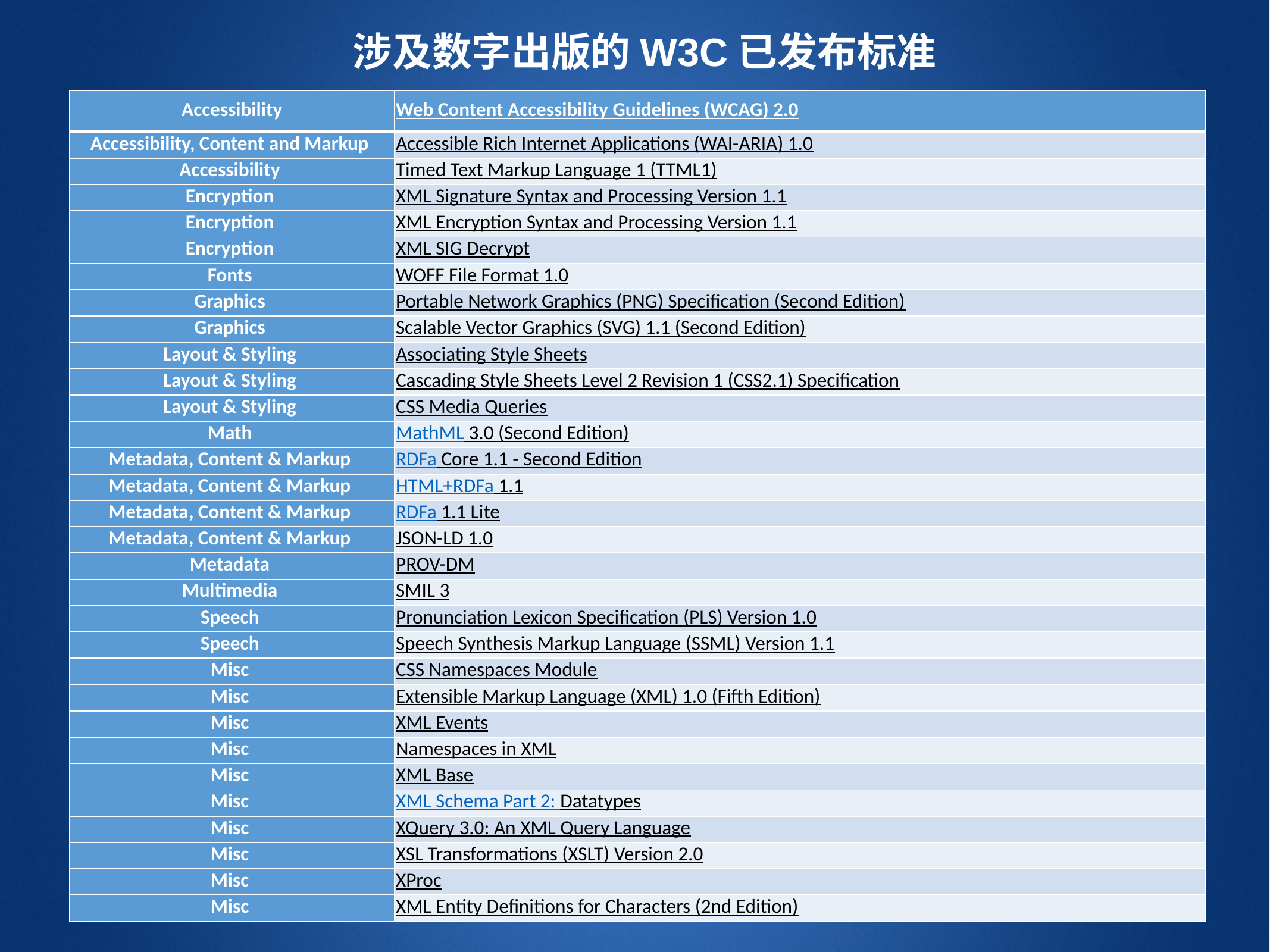

涉及数字出版的W3C已发布标准
| Accessibility | Web Content Accessibility Guidelines (WCAG) 2.0 |
| --- | --- |
| Accessibility, Content and Markup | Accessible Rich Internet Applications (WAI-ARIA) 1.0 |
| Accessibility | Timed Text Markup Language 1 (TTML1) |
| Encryption | XML Signature Syntax and Processing Version 1.1 |
| Encryption | XML Encryption Syntax and Processing Version 1.1 |
| Encryption | XML SIG Decrypt |
| Fonts | WOFF File Format 1.0 |
| Graphics | Portable Network Graphics (PNG) Specification (Second Edition) |
| Graphics | Scalable Vector Graphics (SVG) 1.1 (Second Edition) |
| Layout & Styling | Associating Style Sheets |
| Layout & Styling | Cascading Style Sheets Level 2 Revision 1 (CSS2.1) Specification |
| Layout & Styling | CSS Media Queries |
| Math | MathML 3.0 (Second Edition) |
| Metadata, Content & Markup | RDFa Core 1.1 - Second Edition |
| Metadata, Content & Markup | HTML+RDFa 1.1 |
| Metadata, Content & Markup | RDFa 1.1 Lite |
| Metadata, Content & Markup | JSON-LD 1.0 |
| Metadata | PROV-DM |
| Multimedia | SMIL 3 |
| Speech | Pronunciation Lexicon Specification (PLS) Version 1.0 |
| Speech | Speech Synthesis Markup Language (SSML) Version 1.1 |
| Misc | CSS Namespaces Module |
| Misc | Extensible Markup Language (XML) 1.0 (Fifth Edition) |
| Misc | XML Events |
| Misc | Namespaces in XML |
| Misc | XML Base |
| Misc | XML Schema Part 2: Datatypes |
| Misc | XQuery 3.0: An XML Query Language |
| Misc | XSL Transformations (XSLT) Version 2.0 |
| Misc | XProc |
| Misc | XML Entity Definitions for Characters (2nd Edition) |